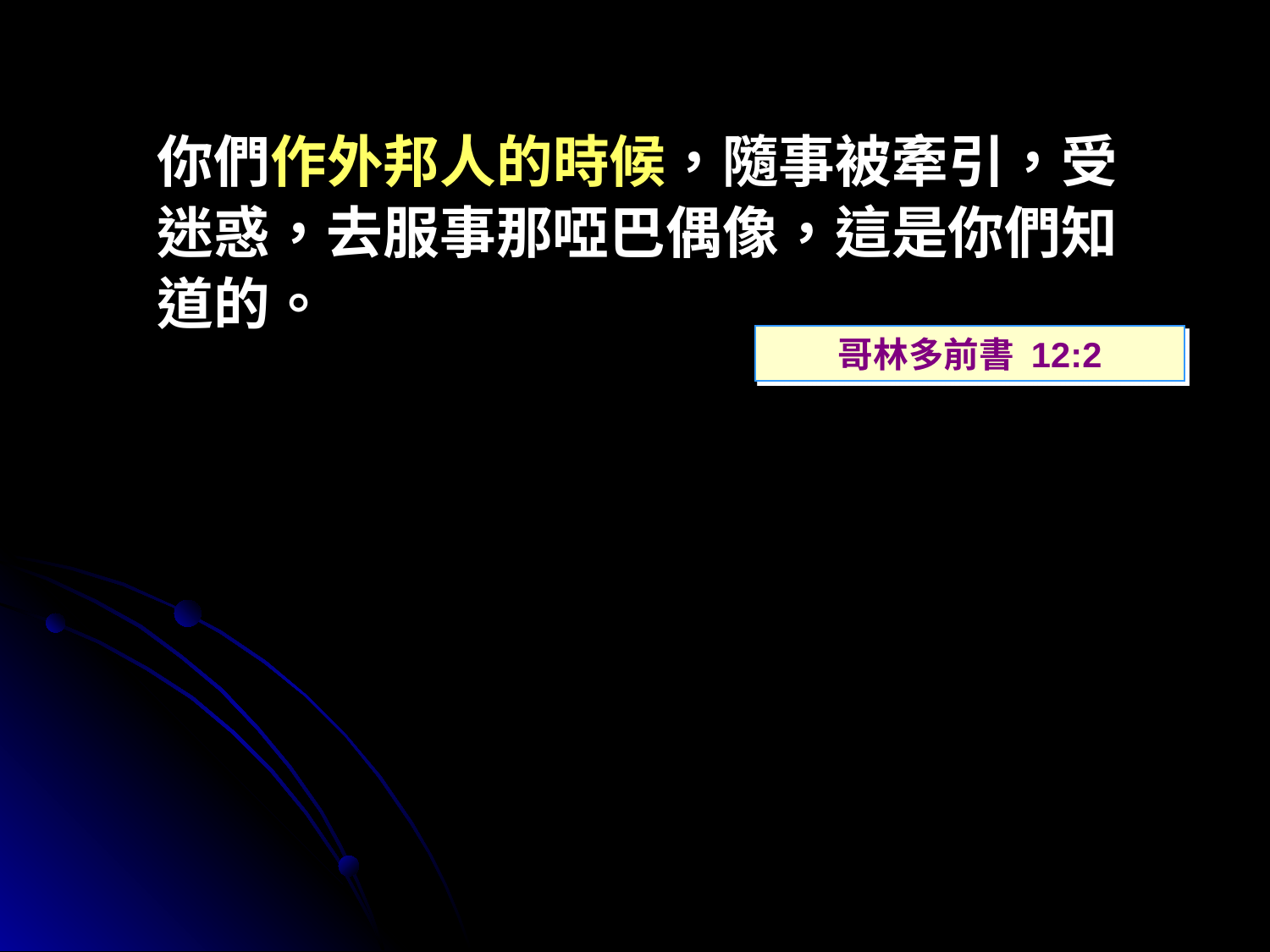

你們作外邦人的時候，隨事被牽引，受迷惑，去服事那啞巴偶像，這是你們知道的。
哥林多前書 12:2